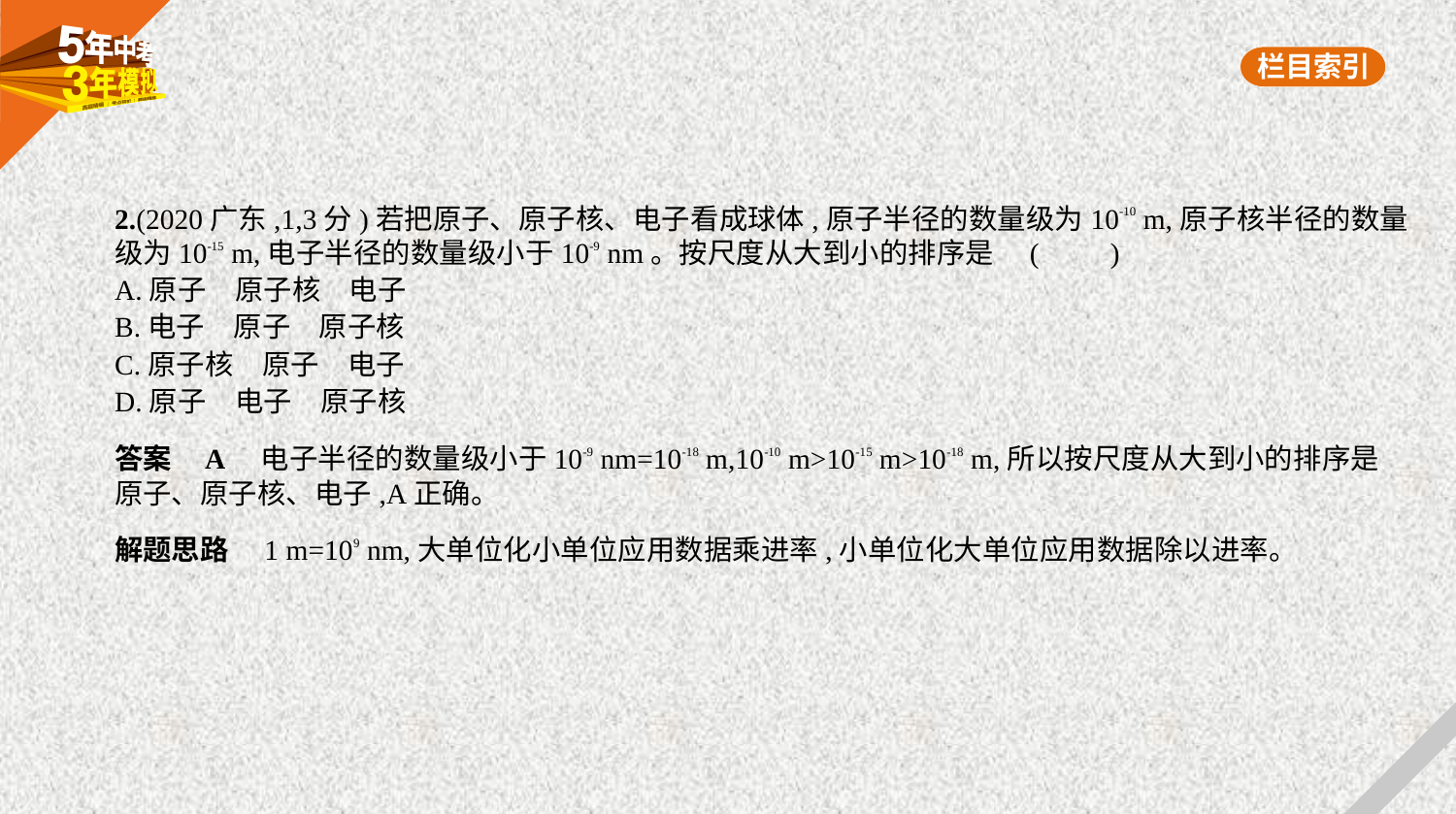

2.(2020广东,1,3分)若把原子、原子核、电子看成球体,原子半径的数量级为10-10 m,原子核半径的数量
级为10-15 m,电子半径的数量级小于10-9 nm。按尺度从大到小的排序是 (　　)
A.原子　原子核　电子
B.电子　原子　原子核
C.原子核　原子　电子
D.原子　电子　原子核
答案    A　电子半径的数量级小于10-9 nm=10-18 m,10-10 m>10-15 m>10-18 m,所以按尺度从大到小的排序是
原子、原子核、电子,A正确。
解题思路　1 m=109 nm,大单位化小单位应用数据乘进率,小单位化大单位应用数据除以进率。